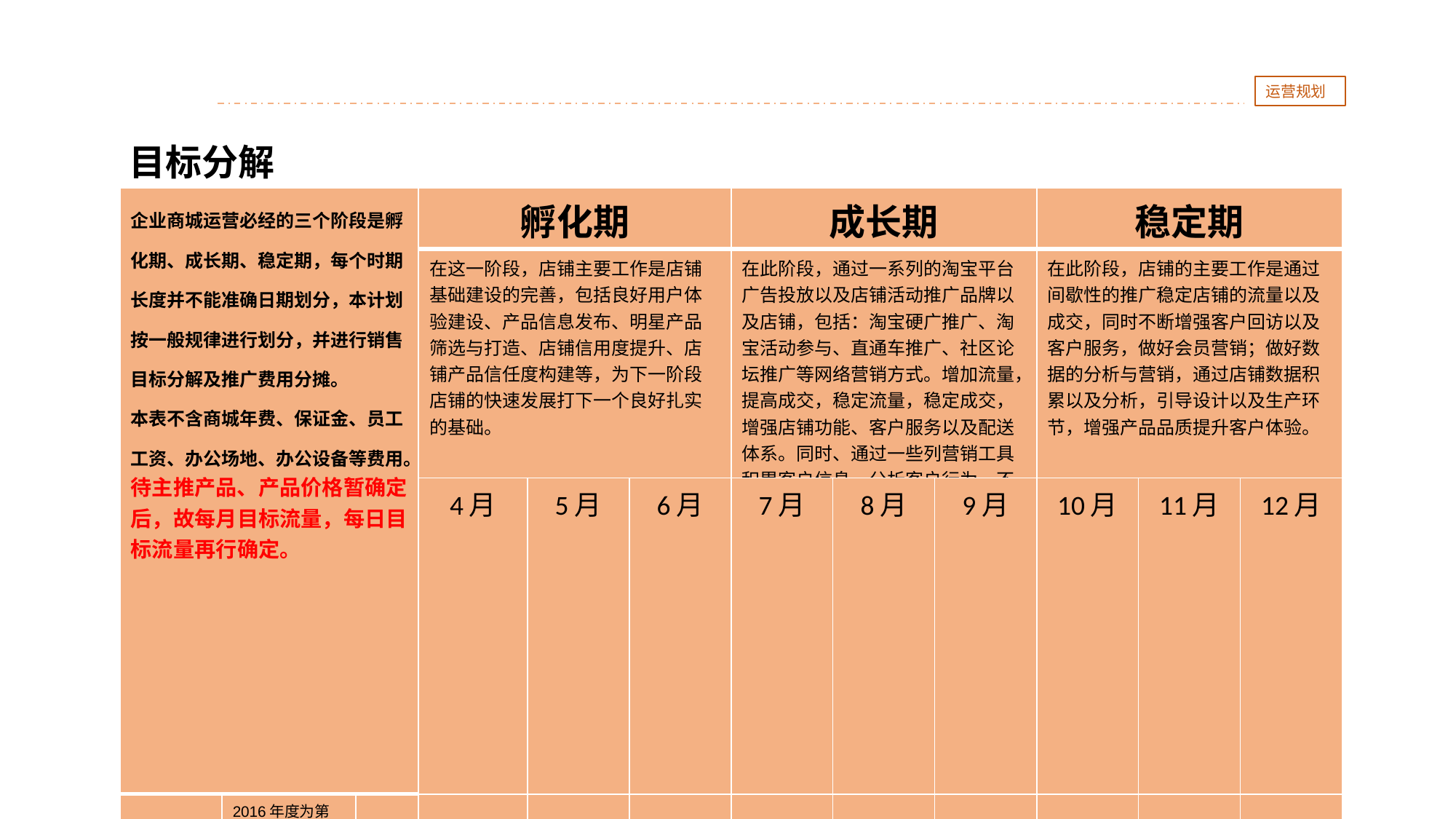

运营规划
目标分解
| 企业商城运营必经的三个阶段是孵化期、成长期、稳定期，每个时期长度并不能准确日期划分，本计划按一般规律进行划分，并进行销售目标分解及推广费用分摊。 本表不含商城年费、保证金、员工工资、办公场地、办公设备等费用。 待主推产品、产品价格暂确定后，故每月目标流量，每日目标流量再行确定。 |  |  | 孵化期 |  |  | 成长期 |  |  | 稳定期 |  |  |
| --- | --- | --- | --- | --- | --- | --- | --- | --- | --- | --- | --- |
|  |  |  | 在这一阶段，店铺主要工作是店铺基础建设的完善，包括良好用户体验建设、产品信息发布、明星产品筛选与打造、店铺信用度提升、店铺产品信任度构建等，为下一阶段店铺的快速发展打下一个良好扎实的基础。 |  |  | 在此阶段，通过一系列的淘宝平台广告投放以及店铺活动推广品牌以及店铺，包括：淘宝硬广推广、淘宝活动参与、直通车推广、社区论坛推广等网络营销方式。增加流量，提高成交，稳定流量，稳定成交，增强店铺功能、客户服务以及配送体系。同时、通过一些列营销工具积累客户信息，分析客户行为，不断提升店铺服务。 |  |  | 在此阶段，店铺的主要工作是通过间歇性的推广稳定店铺的流量以及成交，同时不断增强客户回访以及客户服务，做好会员营销；做好数据的分析与营销，通过店铺数据积累以及分析，引导设计以及生产环节，增强产品品质提升客户体验。 |  |  |
|  |  |  | 4月 | 5月 | 6月 | 7月 | 8月 | 9月 | 10月 | 11月 | 12月 |
| 销售目标 | 2016年度为第一年，销售额1220万元，推广费用投入208万元 | 1200 万元 | 0.5万元 | 5.5万元 | 10万元 | 30万元 | 50万元 | 100万元 | 300万元 | 400万元 | 420万元 |
| 线上推广 | 微信推广+淘宝客、直通车、购买资源位等 | 163 万元 | 1万元 | 2万元 | 5万元 | 5万元 | 10万元 | 20万元 | 20万元 | 50万元 | 50万元 |
| 线下推广 | DM、海报、易拉宝、小礼品，雇工费等 | 45 万元 | 5万元 | 5万元 | 5万元 | 5万元 | 5万元 | 5万元 | 5万元 | 5万元 | 5万元 |